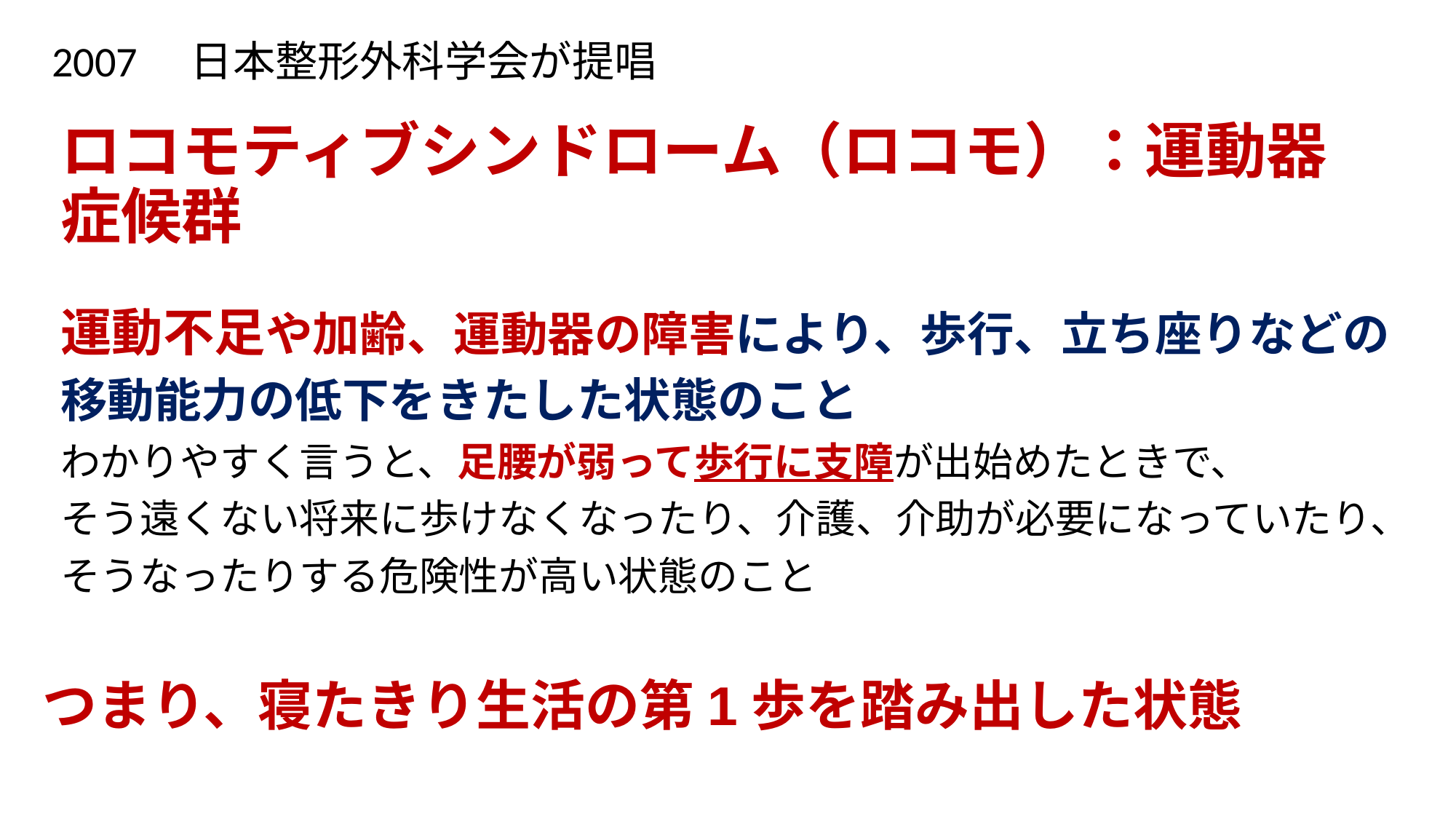

2007　日本整形外科学会が提唱
# ロコモティブシンドローム（ロコモ）：運動器症候群
運動不足や加齢、運動器の障害により、歩行、立ち座りなどの
移動能力の低下をきたした状態のこと
わかりやすく言うと、足腰が弱って歩行に支障が出始めたときで、
そう遠くない将来に歩けなくなったり、介護、介助が必要になっていたり、
そうなったりする危険性が高い状態のこと

つまり、寝たきり生活の第1歩を踏み出した状態